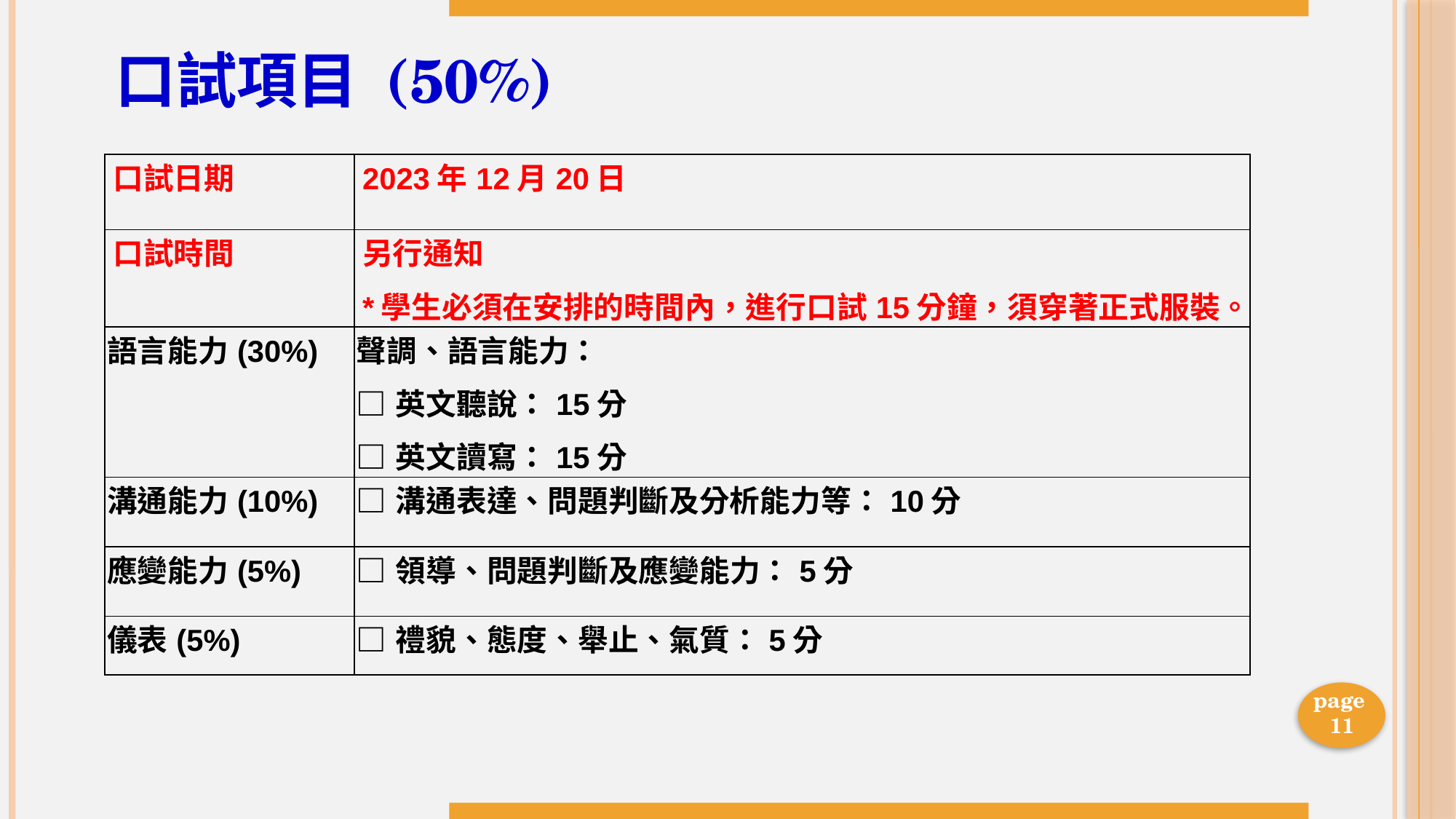

# 口試項目 (50%)
| 口試日期 | 2023年12月20日 |
| --- | --- |
| 口試時間 | 另行通知 \*學生必須在安排的時間內，進行口試15分鐘，須穿著正式服裝。 |
| 語言能力(30%) | 聲調、語言能力： □英文聽說：15分 □英文讀寫：15分 |
| 溝通能力(10%) | □溝通表達、問題判斷及分析能力等：10分 |
| 應變能力(5%) | □領導、問題判斷及應變能力：5分 |
| 儀表(5%) | □禮貌、態度、舉止、氣質：5分 |
page 11